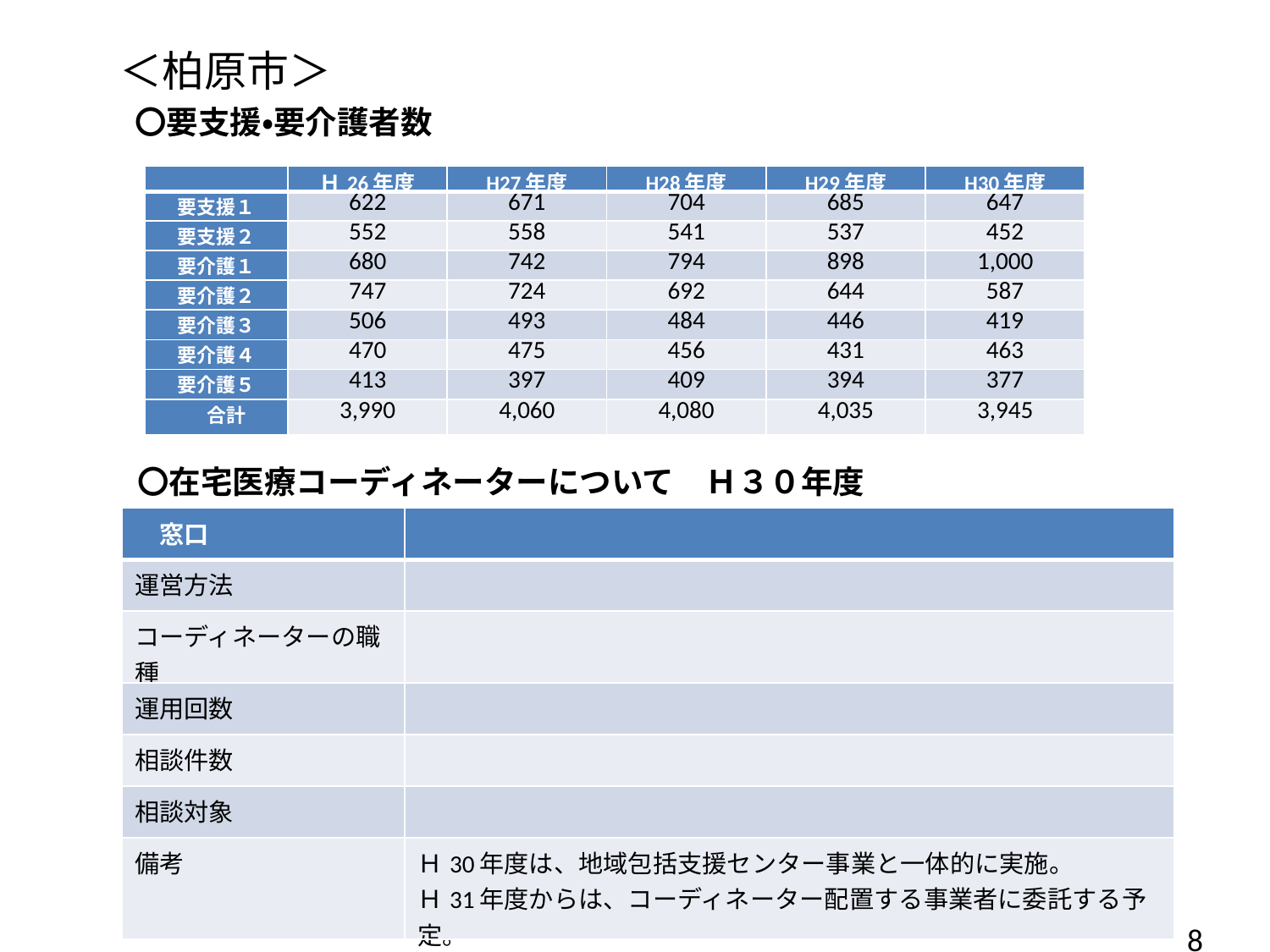

# ＜柏原市＞
〇要支援・要介護者数

|  | Ｈ26年度 | H27年度 | H28年度 | H29年度 | H30年度 |
| --- | --- | --- | --- | --- | --- |
| 要支援１ | 622 | 671 | 704 | 685 | 647 |
| 要支援２ | 552 | 558 | 541 | 537 | 452 |
| 要介護１ | 680 | 742 | 794 | 898 | 1,000 |
| 要介護２ | 747 | 724 | 692 | 644 | 587 |
| 要介護３ | 506 | 493 | 484 | 446 | 419 |
| 要介護４ | 470 | 475 | 456 | 431 | 463 |
| 要介護５ | 413 | 397 | 409 | 394 | 377 |
| 合計 | 3,990 | 4,060 | 4,080 | 4,035 | 3,945 |
〇在宅医療コーディネーターについて　Ｈ３０年度
| 窓口 |  |
| --- | --- |
| 運営方法 |  |
| コーディネーターの職種 |  |
| 運用回数 |  |
| 相談件数 |  |
| 相談対象 |  |
| 備考 | Ｈ30年度は、地域包括支援センター事業と一体的に実施。 Ｈ31年度からは、コーディネーター配置する事業者に委託する予定。 |
　8